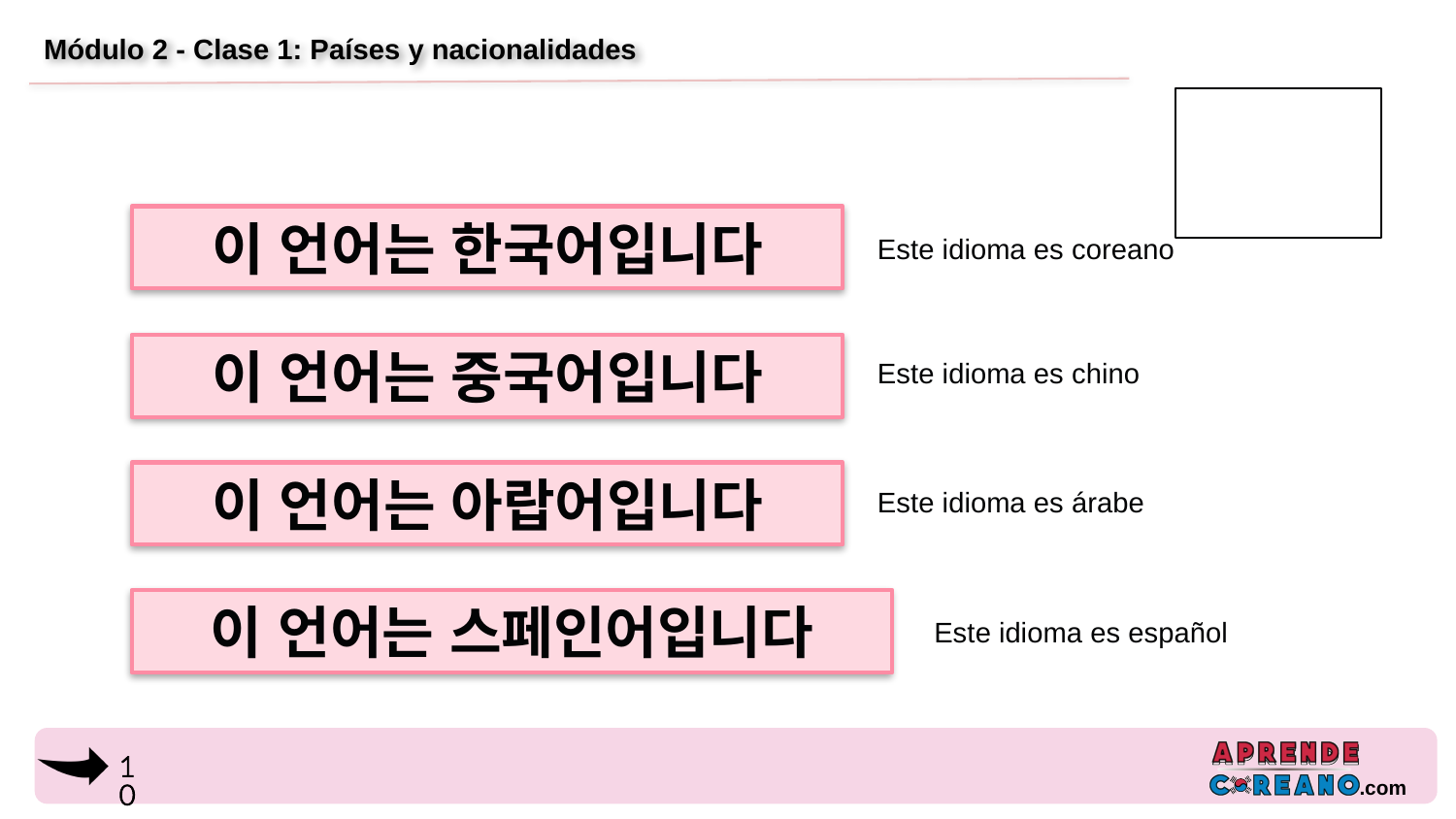

# Módulo 2 - Clase 1: Países y nacionalidades
이 언어는 한국어입니다
Este idioma es coreano
이 언어는 중국어입니다
Este idioma es chino
이 언어는 아랍어입니다
Este idioma es árabe
이 언어는 스페인어입니다
Este idioma es español
10